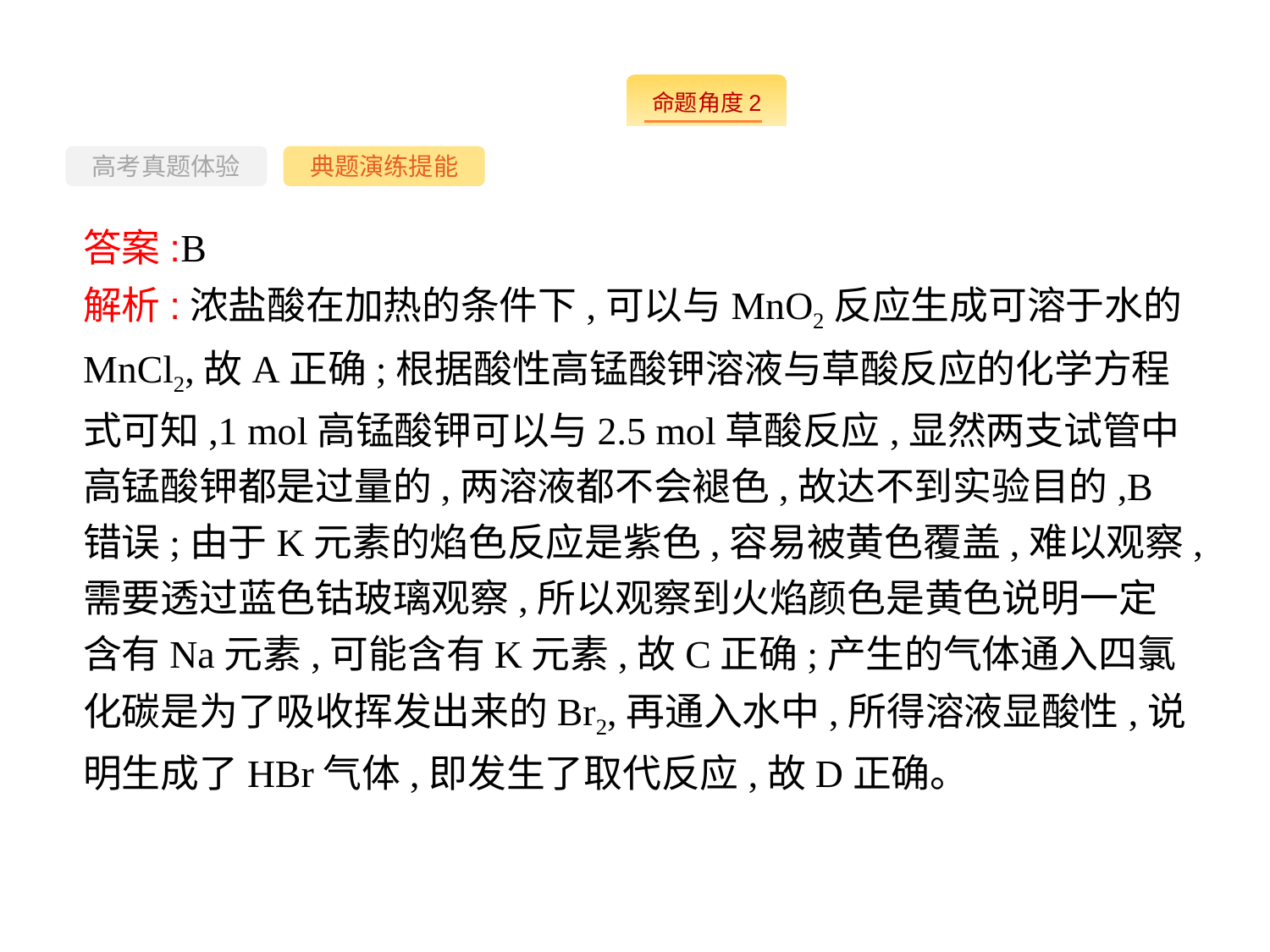

-52-
高考真题体验
典题演练提能
答案:B
解析:浓盐酸在加热的条件下,可以与MnO2反应生成可溶于水的MnCl2,故A正确;根据酸性高锰酸钾溶液与草酸反应的化学方程式可知,1 mol高锰酸钾可以与2.5 mol草酸反应,显然两支试管中高锰酸钾都是过量的,两溶液都不会褪色,故达不到实验目的,B错误;由于K元素的焰色反应是紫色,容易被黄色覆盖,难以观察,需要透过蓝色钴玻璃观察,所以观察到火焰颜色是黄色说明一定含有Na元素,可能含有K元素,故C正确;产生的气体通入四氯化碳是为了吸收挥发出来的Br2,再通入水中,所得溶液显酸性,说明生成了HBr气体,即发生了取代反应,故D正确。